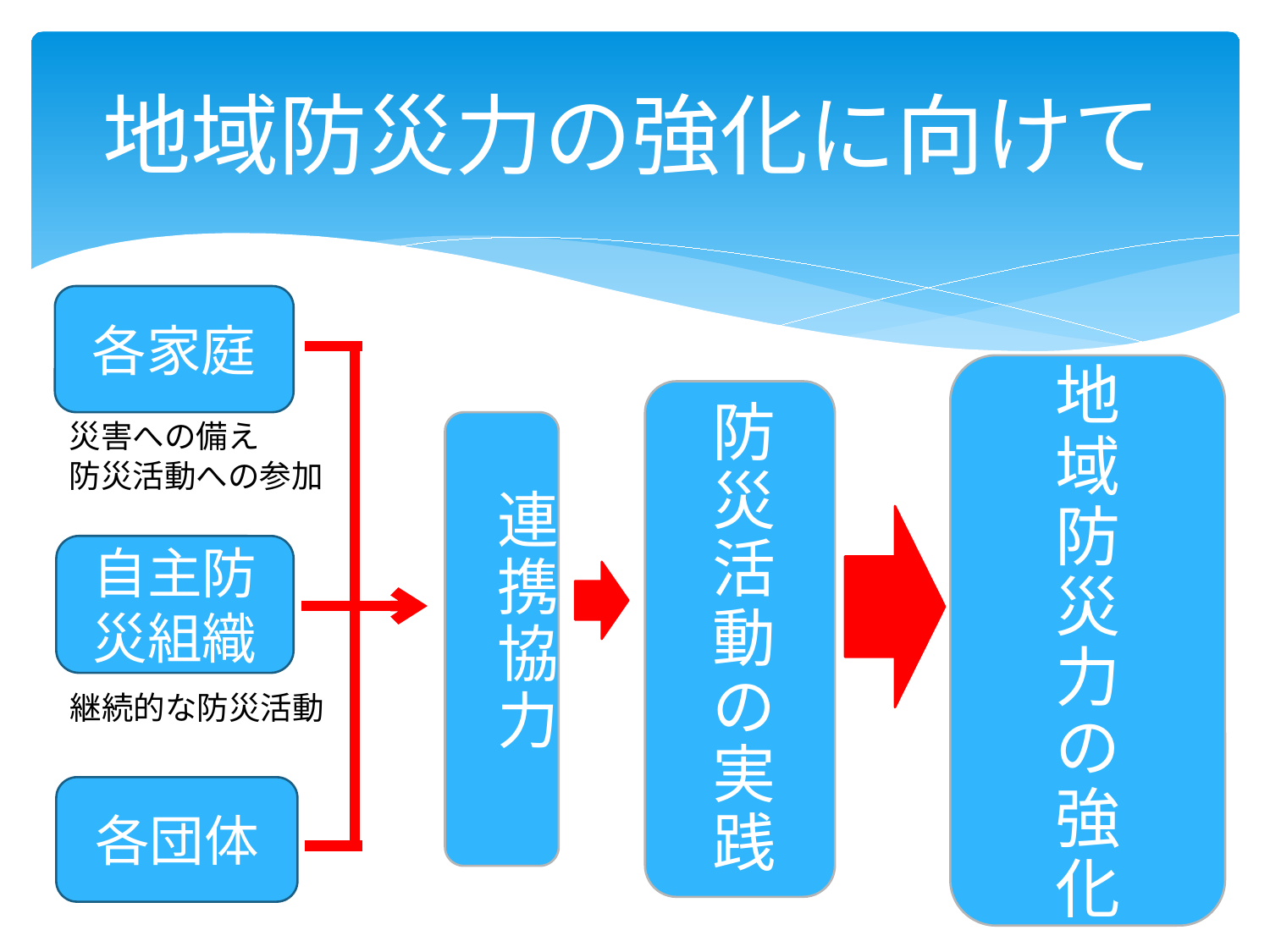

# 地域防災力の強化に向けて
各家庭

地域防災力の強化

防災活動の実践

連携協力
災害への備え
防災活動への参加

自主防災組織

継続的な防災活動
各団体